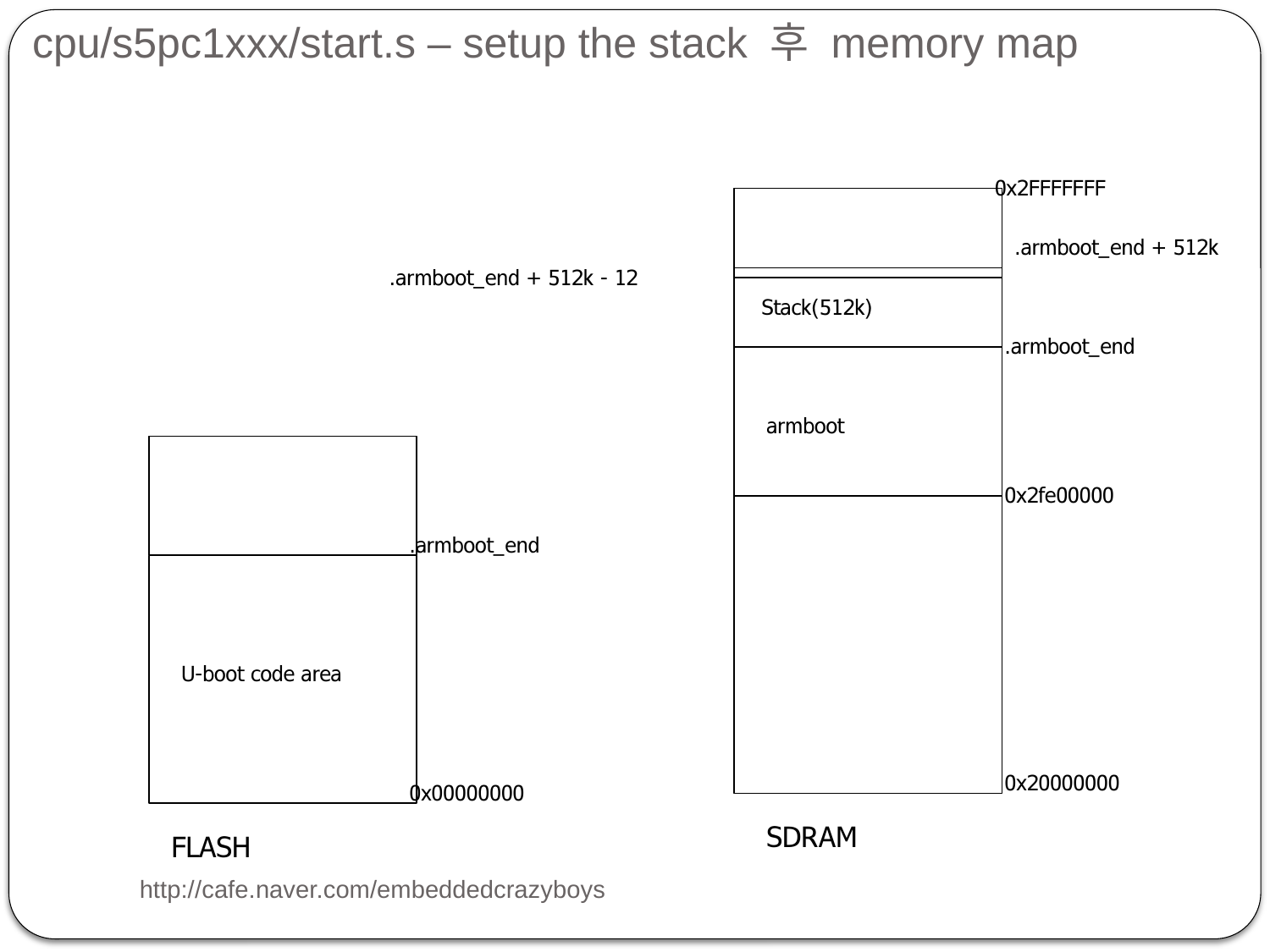

# cpu/s5pc1xxx/start.s – setup the stack 후 memory map
0x2FFFFFFF

.armboot_end + 512k
.armboot_end + 512k - 12

Stack(512k)
.armboot_end

armboot

0x2fe00000

.armboot_end

U-boot code area
0x20000000
0x00000000
SDRAM
FLASH
http://cafe.naver.com/embeddedcrazyboys